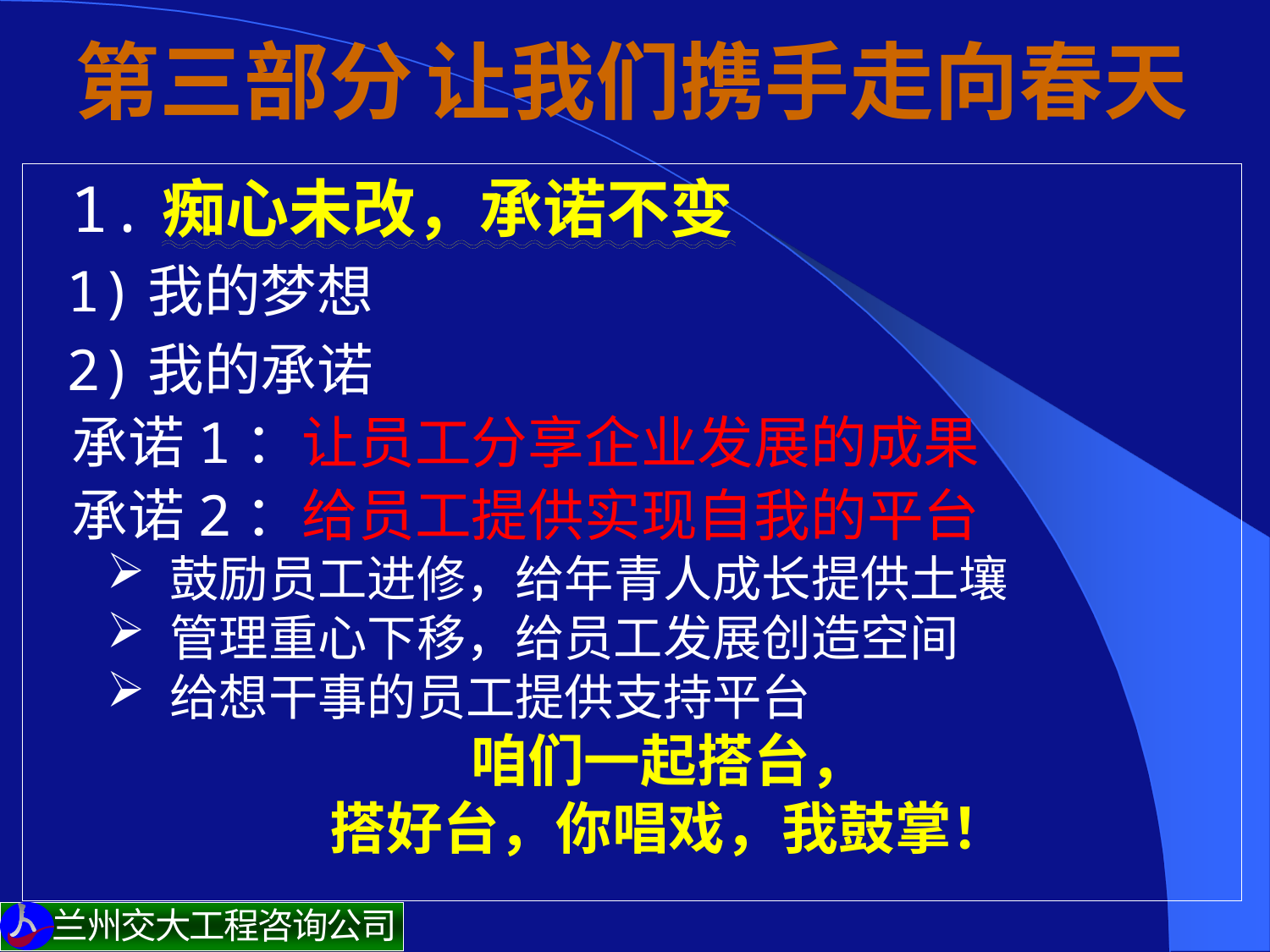

# 第三部分 让我们携手走向春天
 1.痴心未改，承诺不变
 1)我的梦想
 2)我的承诺
  承诺1：让员工分享企业发展的成果
  承诺2：给员工提供实现自我的平台
鼓励员工进修，给年青人成长提供土壤
管理重心下移，给员工发展创造空间
给想干事的员工提供支持平台
咱们一起搭台，
搭好台，你唱戏，我鼓掌！